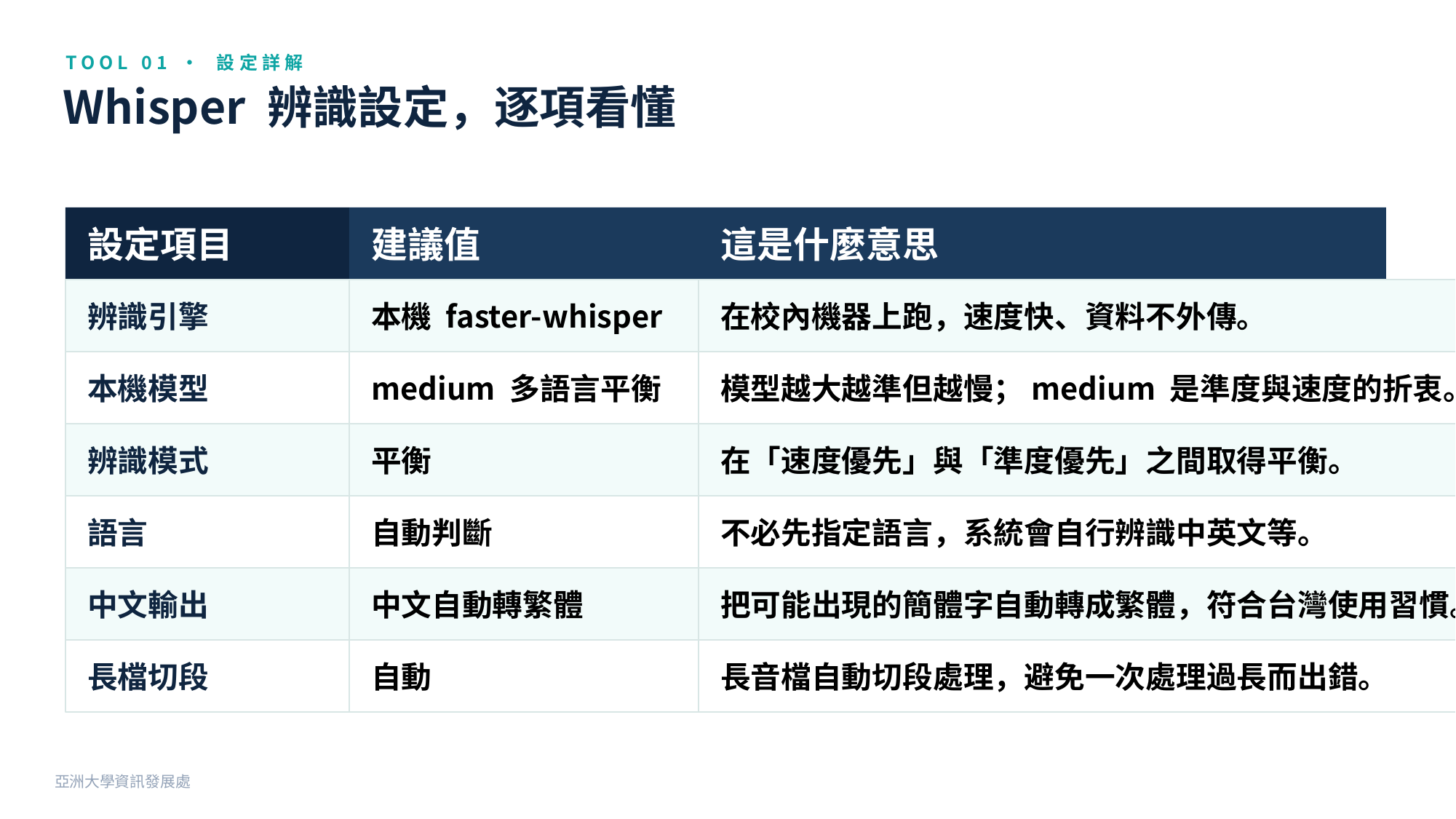

TOOL 01 · 設定詳解
Whisper 辨識設定，逐項看懂

設定項目

建議值

這是什麼意思

辨識引擎

本機 faster-whisper

在校內機器上跑，速度快、資料不外傳。

本機模型

medium 多語言平衡

模型越大越準但越慢；medium 是準度與速度的折衷。

辨識模式

平衡

在「速度優先」與「準度優先」之間取得平衡。

語言

自動判斷

不必先指定語言，系統會自行辨識中英文等。

中文輸出

中文自動轉繁體

把可能出現的簡體字自動轉成繁體，符合台灣使用習慣。

長檔切段

自動

長音檔自動切段處理，避免一次處理過長而出錯。
亞洲大學資訊發展處